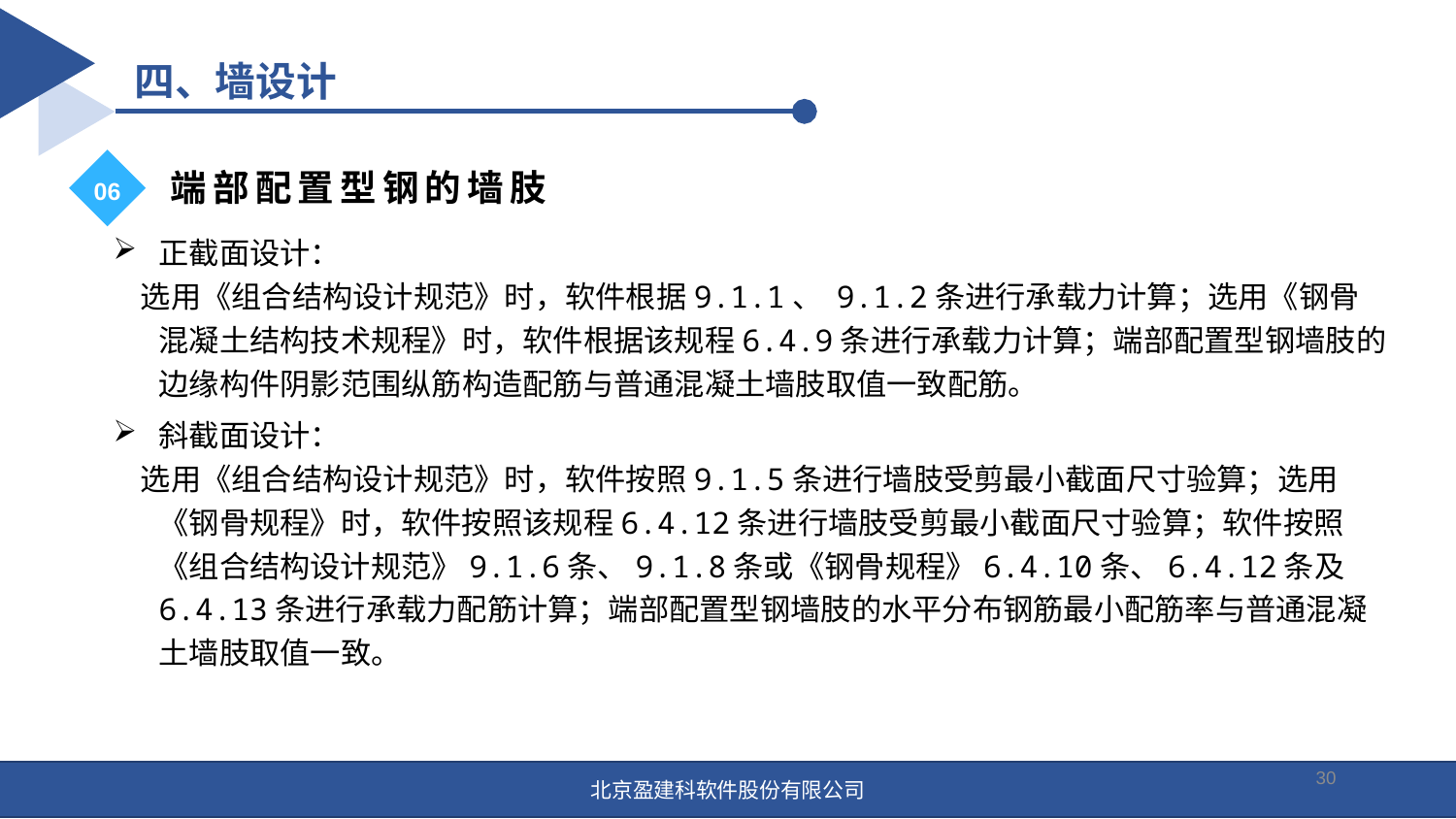

四、墙设计

06
端部配置型钢的墙肢
正截面设计：
   选用《组合结构设计规范》时，软件根据9.1.1、 9.1.2条进行承载力计算；选用《钢骨混凝土结构技术规程》时，软件根据该规程6.4.9条进行承载力计算；端部配置型钢墙肢的边缘构件阴影范围纵筋构造配筋与普通混凝土墙肢取值一致配筋。

斜截面设计：
   选用《组合结构设计规范》时，软件按照9.1.5条进行墙肢受剪最小截面尺寸验算；选用《钢骨规程》时，软件按照该规程6.4.12条进行墙肢受剪最小截面尺寸验算；软件按照《组合结构设计规范》9.1.6条、9.1.8条或《钢骨规程》6.4.10条、6.4.12条及6.4.13条进行承载力配筋计算；端部配置型钢墙肢的水平分布钢筋最小配筋率与普通混凝土墙肢取值一致。

30